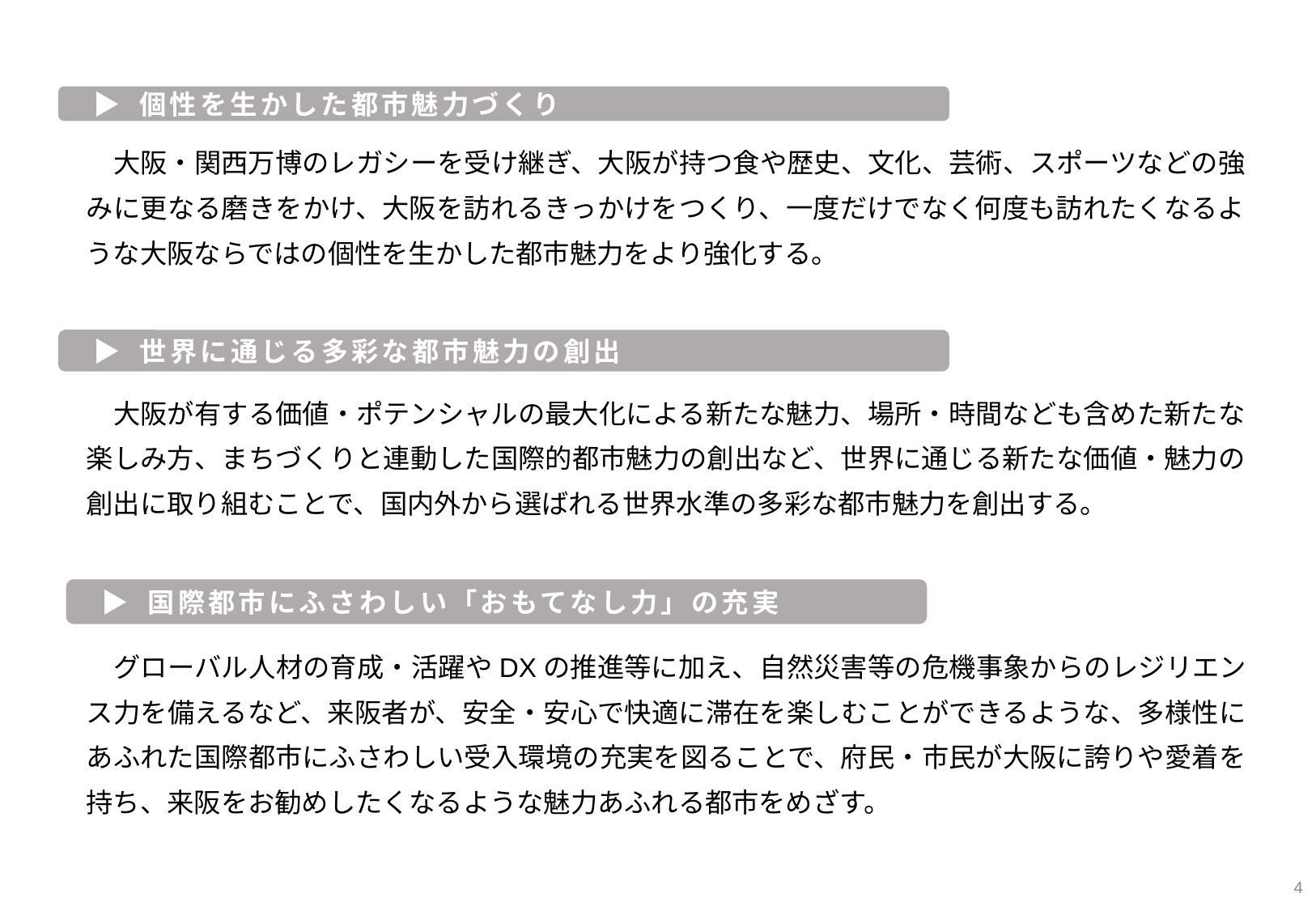

▶ 個性を生かした都市魅力づくり
　大阪・関西万博のレガシーを受け継ぎ、大阪が持つ食や歴史、文化、芸術、スポーツなどの強みに更なる磨きをかけ、大阪を訪れるきっかけをつくり、一度だけでなく何度も訪れたくなるような大阪ならではの個性を生かした都市魅力をより強化する。
▶ 世界に通じる多彩な都市魅力の創出
　大阪が有する価値・ポテンシャルの最大化による新たな魅力、場所・時間なども含めた新たな楽しみ方、まちづくりと連動した国際的都市魅力の創出など、世界に通じる新たな価値・魅力の創出に取り組むことで、国内外から選ばれる世界水準の多彩な都市魅力を創出する。

▶ 国際都市にふさわしい「おもてなし力」の充実
　グローバル人材の育成・活躍やDXの推進等に加え、自然災害等の危機事象からのレジリエンス力を備えるなど、来阪者が、安全・安心で快適に滞在を楽しむことができるような、多様性にあふれた国際都市にふさわしい受入環境の充実を図ることで、府民・市民が大阪に誇りや愛着を持ち、来阪をお勧めしたくなるような魅力あふれる都市をめざす。
4